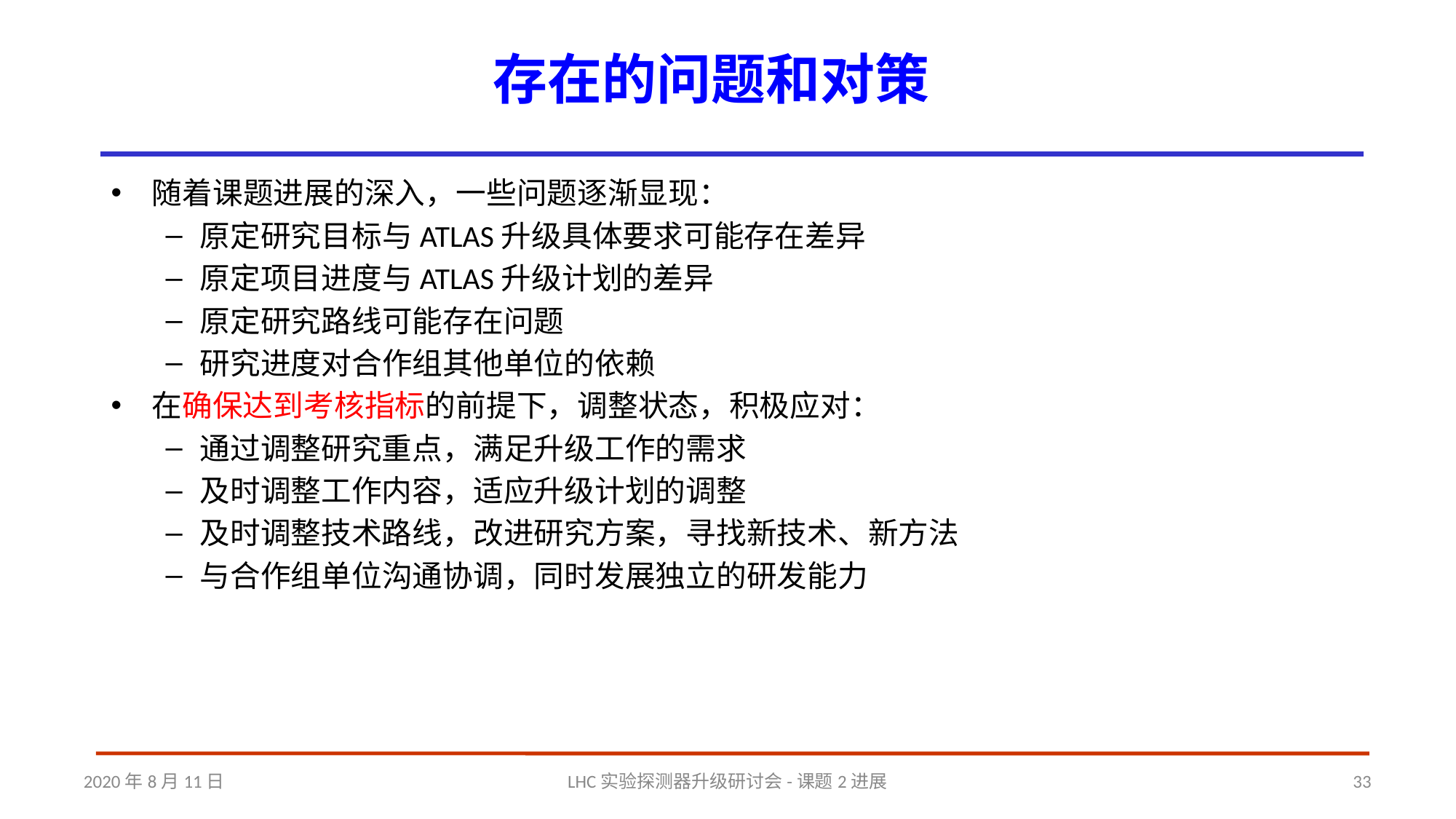

# 存在的问题和对策
随着课题进展的深入，一些问题逐渐显现：
原定研究目标与ATLAS升级具体要求可能存在差异
原定项目进度与ATLAS升级计划的差异
原定研究路线可能存在问题
研究进度对合作组其他单位的依赖
在确保达到考核指标的前提下，调整状态，积极应对：
通过调整研究重点，满足升级工作的需求
及时调整工作内容，适应升级计划的调整
及时调整技术路线，改进研究方案，寻找新技术、新方法
与合作组单位沟通协调，同时发展独立的研发能力

2020年8月11日
LHC实验探测器升级研讨会-课题2进展
33